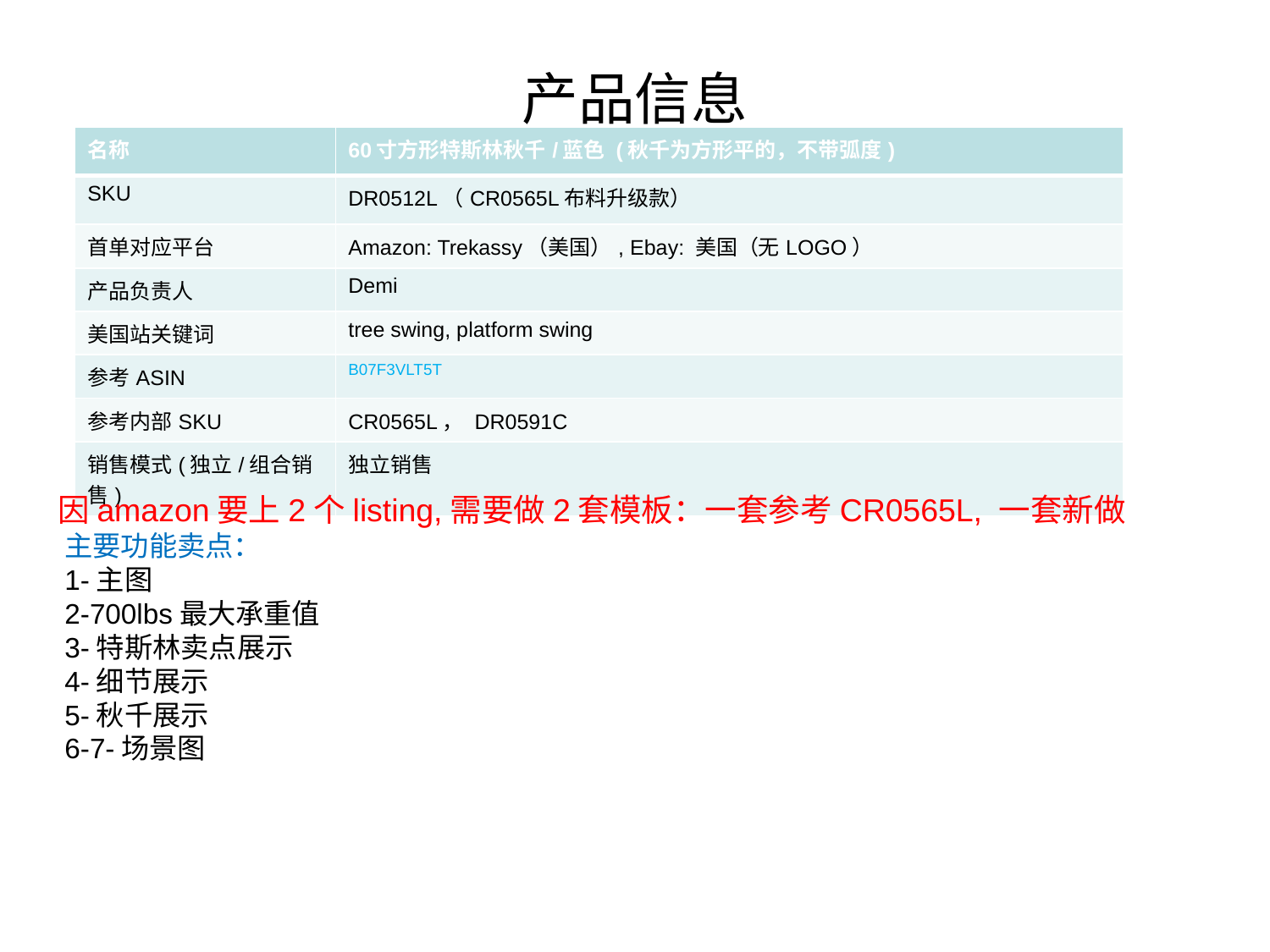

# 产品信息
| 名称 | 60寸方形特斯林秋千/蓝色 (秋千为方形平的，不带弧度) |
| --- | --- |
| SKU | DR0512L（CR0565L布料升级款） |
| 首单对应平台 | Amazon: Trekassy（美国）, Ebay: 美国（无LOGO） |
| 产品负责人 | Demi |
| 美国站关键词 | tree swing, platform swing |
| 参考ASIN | B07F3VLT5T |
| 参考内部SKU | CR0565L， DR0591C |
| 销售模式(独立/组合销售) | 独立销售 |
因amazon要上2个listing,需要做2套模板：一套参考CR0565L, 一套新做
主要功能卖点：
1-主图
2-700lbs最大承重值
3-特斯林卖点展示
4-细节展示
5-秋千展示
6-7-场景图